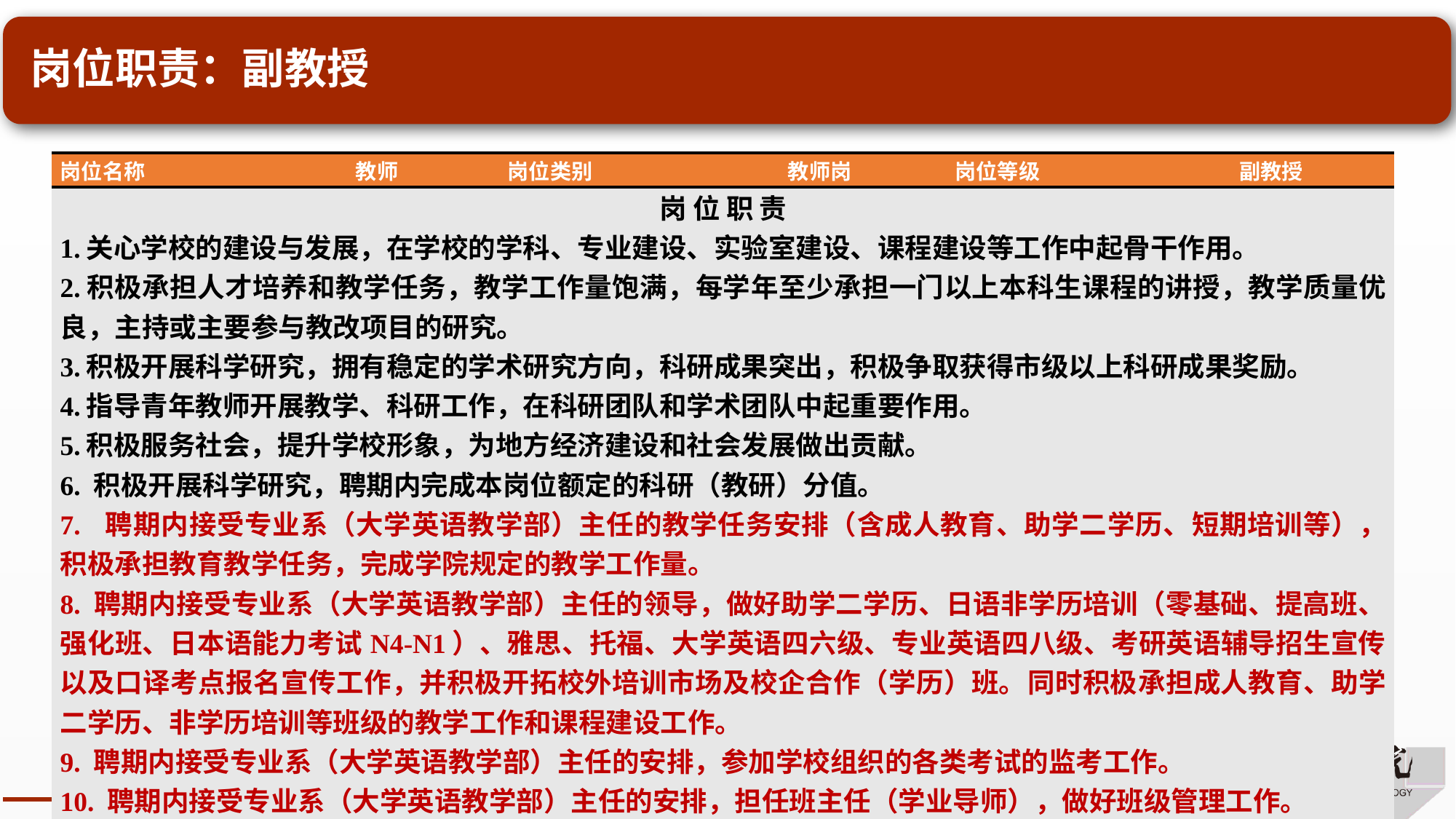

# 岗位职责：副教授
| 岗位名称 | 教师 | 岗位类别 | 教师岗 | 岗位等级 | 副教授 |
| --- | --- | --- | --- | --- | --- |
| 岗 位 职 责 1.关心学校的建设与发展，在学校的学科、专业建设、实验室建设、课程建设等工作中起骨干作用。 2.积极承担人才培养和教学任务，教学工作量饱满，每学年至少承担一门以上本科生课程的讲授，教学质量优良，主持或主要参与教改项目的研究。 3.积极开展科学研究，拥有稳定的学术研究方向，科研成果突出，积极争取获得市级以上科研成果奖励。 4.指导青年教师开展教学、科研工作，在科研团队和学术团队中起重要作用。 5.积极服务社会，提升学校形象，为地方经济建设和社会发展做出贡献。 6. 积极开展科学研究，聘期内完成本岗位额定的科研（教研）分值。 7. 聘期内接受专业系（大学英语教学部）主任的教学任务安排（含成人教育、助学二学历、短期培训等），积极承担教育教学任务，完成学院规定的教学工作量。 8. 聘期内接受专业系（大学英语教学部）主任的领导，做好助学二学历、日语非学历培训（零基础、提高班、强化班、日本语能力考试N4-N1）、雅思、托福、大学英语四六级、专业英语四八级、考研英语辅导招生宣传以及口译考点报名宣传工作，并积极开拓校外培训市场及校企合作（学历）班。同时积极承担成人教育、助学二学历、非学历培训等班级的教学工作和课程建设工作。 9. 聘期内接受专业系（大学英语教学部）主任的安排，参加学校组织的各类考试的监考工作。 10. 聘期内接受专业系（大学英语教学部）主任的安排，担任班主任（学业导师），做好班级管理工作。 11. 完成领导交办的其他工作。 |  |  |  |  |  |